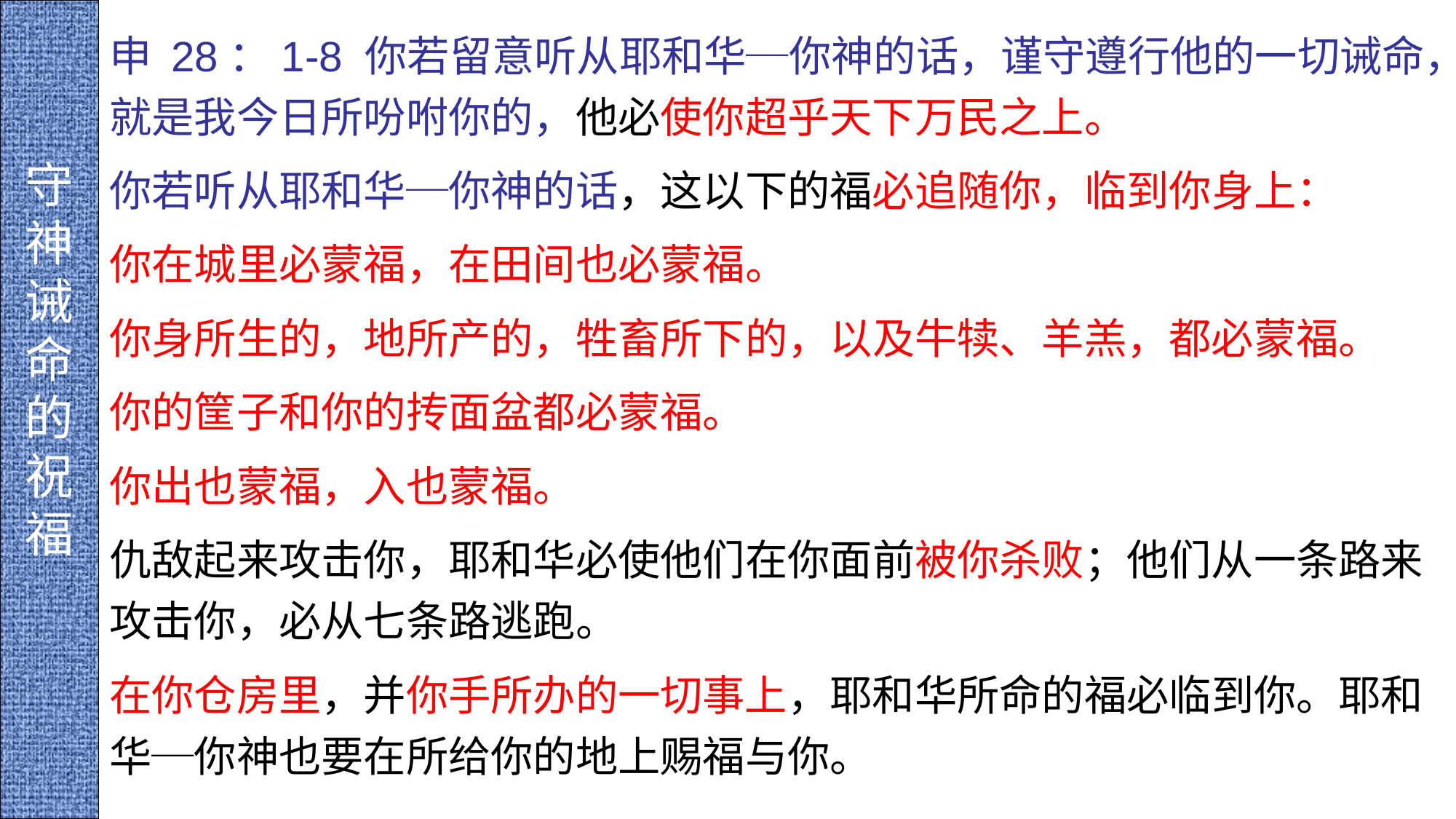

申 28：1-8 你若留意听从耶和华─你神的话，谨守遵行他的一切诫命，就是我今日所吩咐你的，他必使你超乎天下万民之上。
你若听从耶和华─你神的话，这以下的福必追随你，临到你身上：
你在城里必蒙福，在田间也必蒙福。
你身所生的，地所产的，牲畜所下的，以及牛犊、羊羔，都必蒙福。
你的筐子和你的抟面盆都必蒙福。
你出也蒙福，入也蒙福。
仇敌起来攻击你，耶和华必使他们在你面前被你杀败；他们从一条路来攻击你，必从七条路逃跑。
在你仓房里，并你手所办的一切事上，耶和华所命的福必临到你。耶和华─你神也要在所给你的地上赐福与你。
守
神
诫
命
的
祝
福